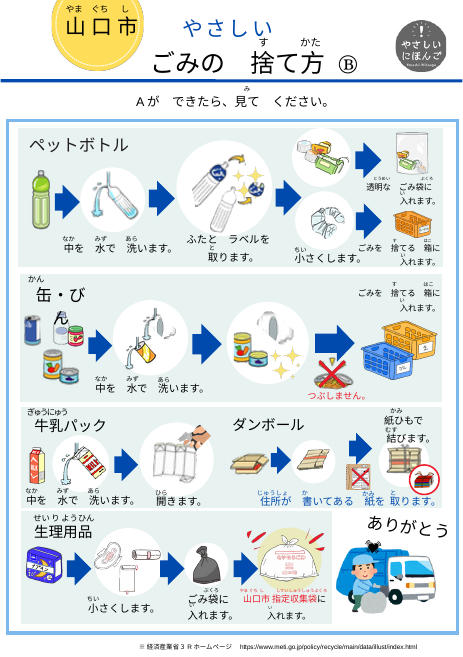

やま　ぐち　  し
山口市
やさしい

す　　　かた
Ⓑ
ごみの　捨て方

み
Aが　できたら、見て　ください。

ペットボトル

とうめい
ぶくろ
透明な　ごみ袋に
入れます。

い

ふたと　ラベルを
　取ります。
と

あら
なか
みず
中を　水で　洗います。
はこ
す
ごみを　捨てる　箱に
入れます。

小さくします。
ちい
い
かん
缶・びん

す
はこ
ごみを　捨てる　箱に
入れます。
い

なか
みず
あら
中を　水で　洗います。
つぶしません。
ぎゅうにゅう
かみ
紙ひもで
結びます。
むす

ダンボール
牛乳パック

あら
みず
なか
中を　水で　洗います。
ひら
　　じゅうしょ　     か
と
かみ
住所が　書いてある　紙を  取ります。
　開きます。

せい り ようひん
ありがとう💓
生理用品

ぶくろ
やま ぐち  し
していしゅうしゅうぶくろ
山口市 指定収集袋に
入れます。
い
ごみ袋に
　入れます。

小さくします。
ちい
い
※経済産業省３Rホームページ　https://www.meti.go.jp/policy/recycle/main/data/illust/index.html